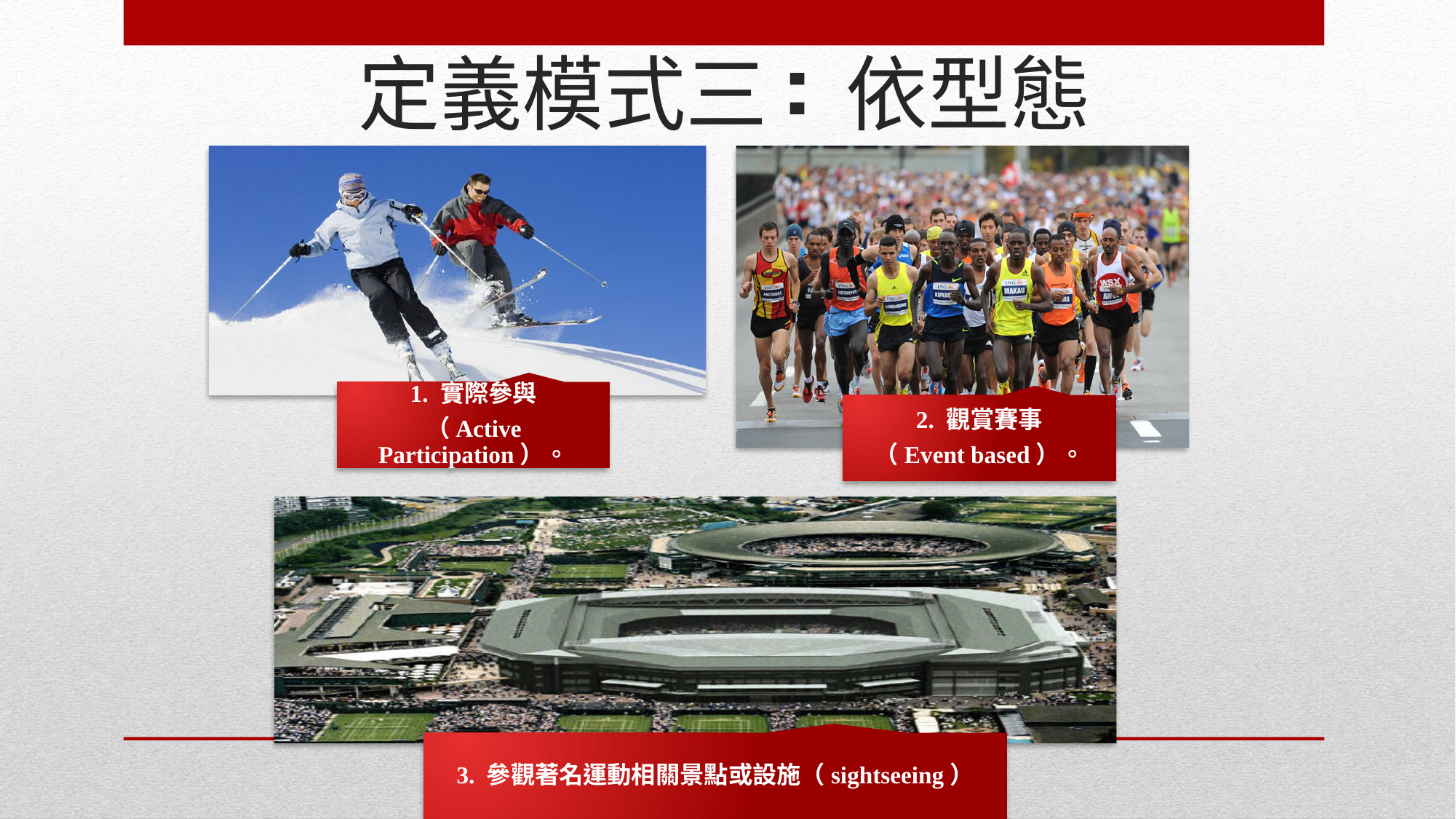

# 定義模式三: 依型態
1. 實際參與
（Active Participation）。
2. 觀賞賽事
（Event based）。
3. 參觀著名運動相關景點或設施（sightseeing）